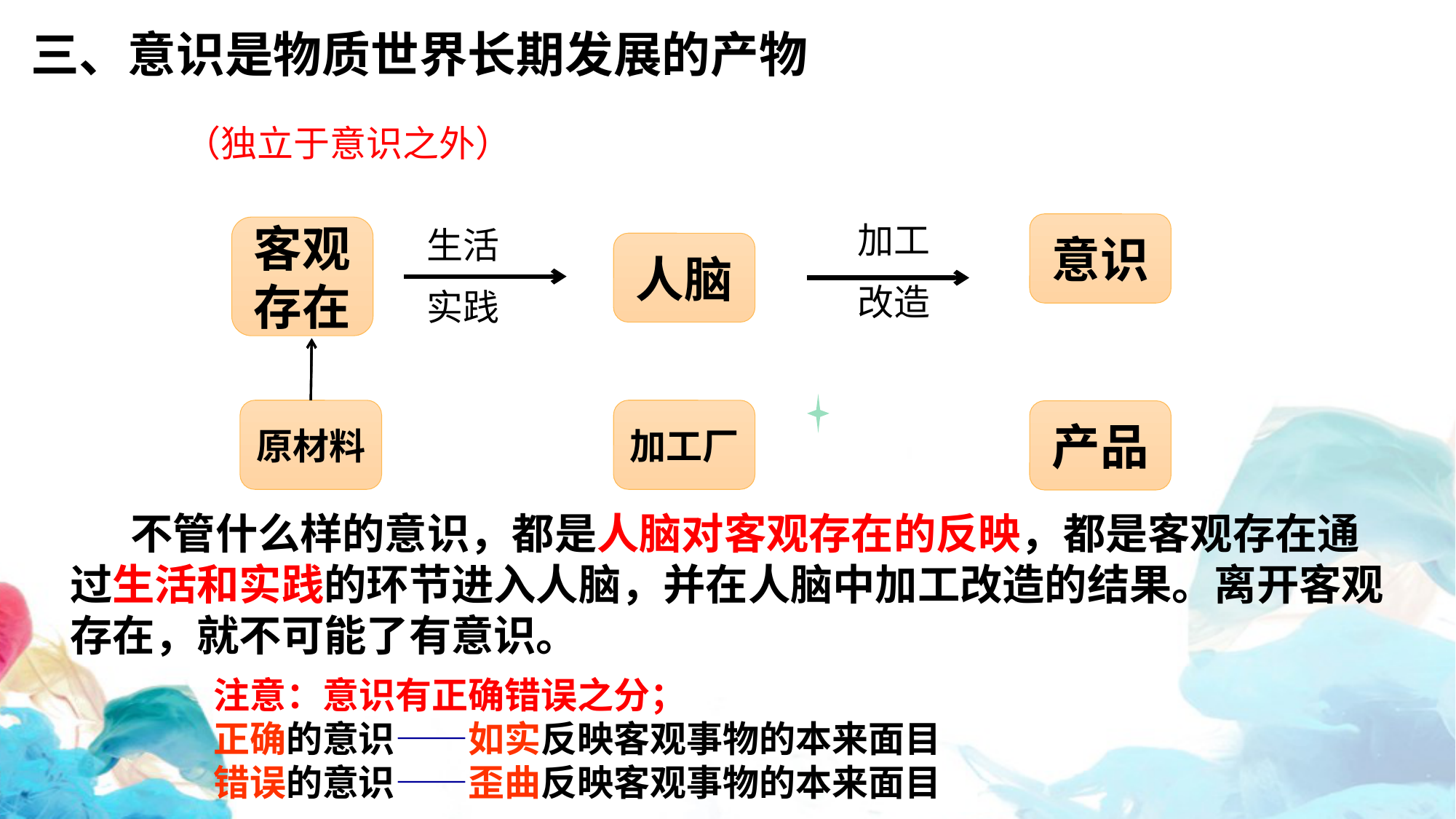

三、意识是物质世界长期发展的产物
（独立于意识之外）

加工
改造
意识
客观存在
生活
实践
人脑

原材料
加工厂
产品
      不管什么样的意识，都是人脑对客观存在的反映，都是客观存在通过生活和实践的环节进入人脑，并在人脑中加工改造的结果。离开客观存在，就不可能了有意识。
注意：意识有正确错误之分；
正确的意识——如实反映客观事物的本来面目
错误的意识——歪曲反映客观事物的本来面目